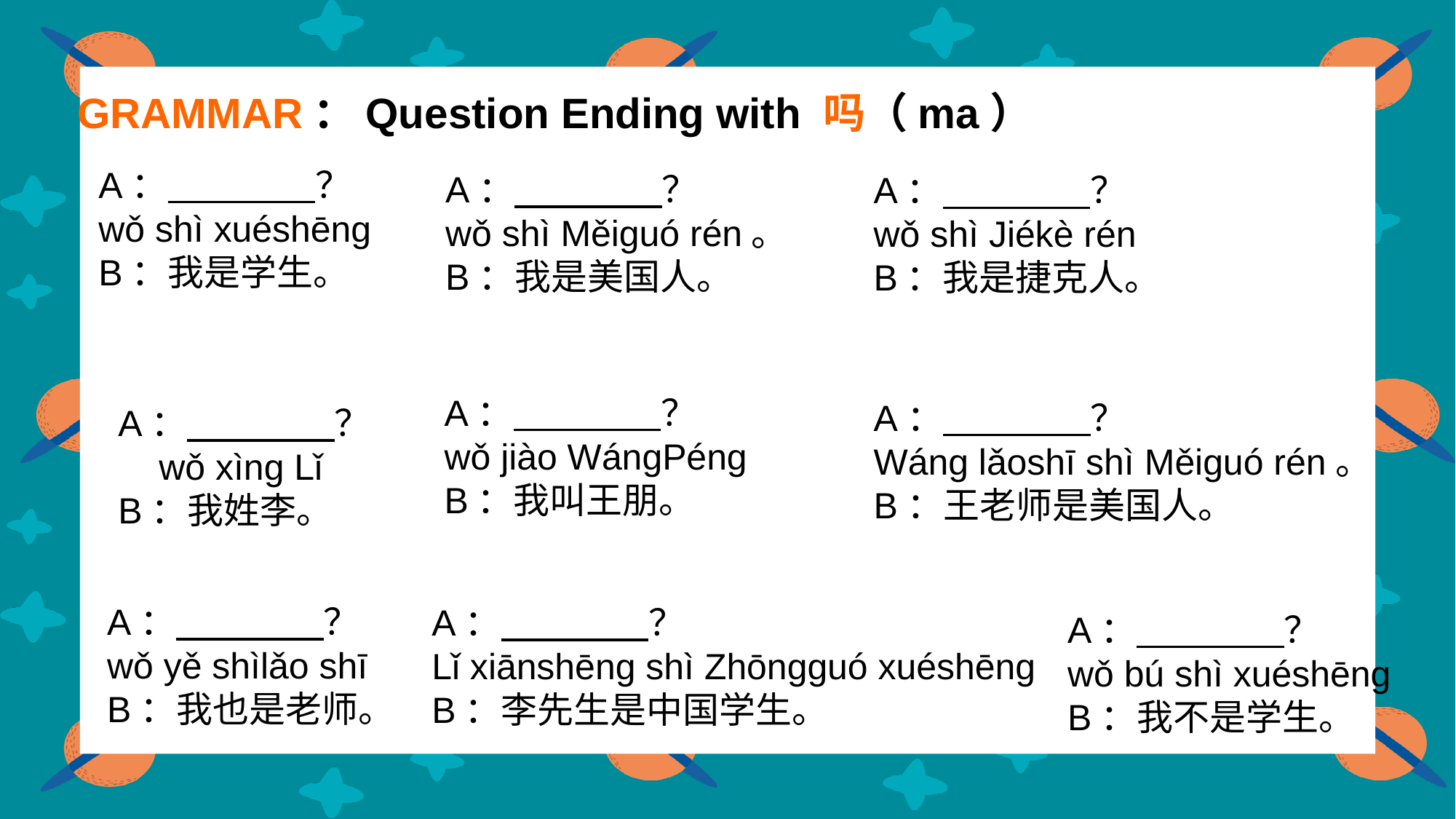

GRAMMAR：Question Ending with 吗（ma）
A：                  ？
wǒ shì xuéshēng
B：我是学生。
A：                  ？
wǒ shì Měiguó rén。
B：我是美国人。
A：                  ？
wǒ shì Jiékè rén
B：我是捷克人。
A：                  ？
wǒ jiào WángPéng
B：我叫王朋。
A：                  ？
Wáng lǎoshī shì Měiguó rén。
B：王老师是美国人。
A：                  ？
    wǒ xìng Lǐ
B：我姓李。
A：                  ？
wǒ yě shìlǎo shī
B：我也是老师。
A：                  ？
Lǐ xiānshēng shì Zhōngguó xuéshēng
B：李先生是中国学生。
A：                  ？
wǒ bú shì xuéshēng
B：我不是学生。